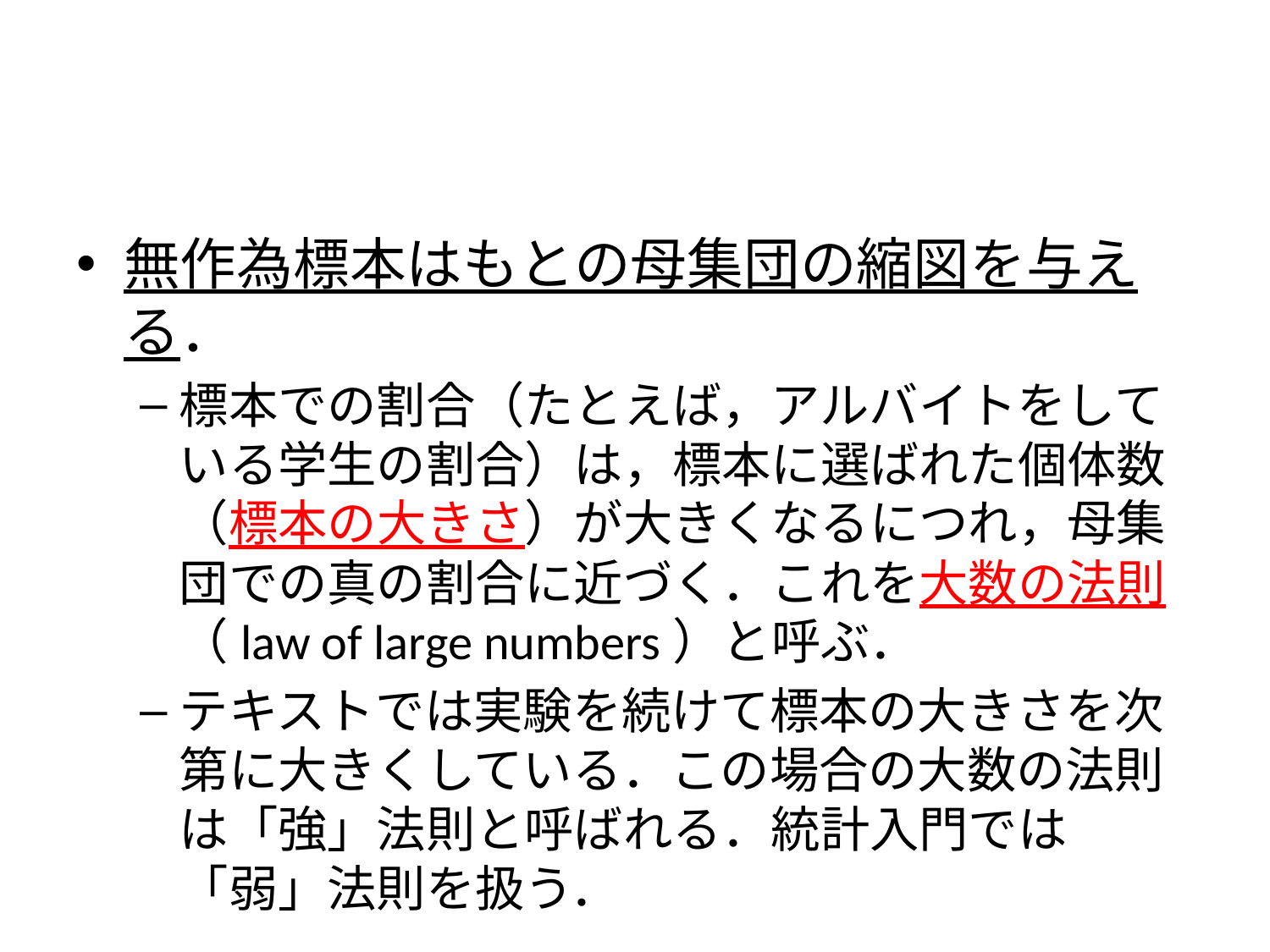

#
無作為標本はもとの母集団の縮図を与える．
標本での割合（たとえば，アルバイトをしている学生の割合）は，標本に選ばれた個体数（標本の大きさ）が大きくなるにつれ，母集団での真の割合に近づく．これを大数の法則（law of large numbers）と呼ぶ．
テキストでは実験を続けて標本の大きさを次第に大きくしている．この場合の大数の法則は「強」法則と呼ばれる．統計入門では「弱」法則を扱う．